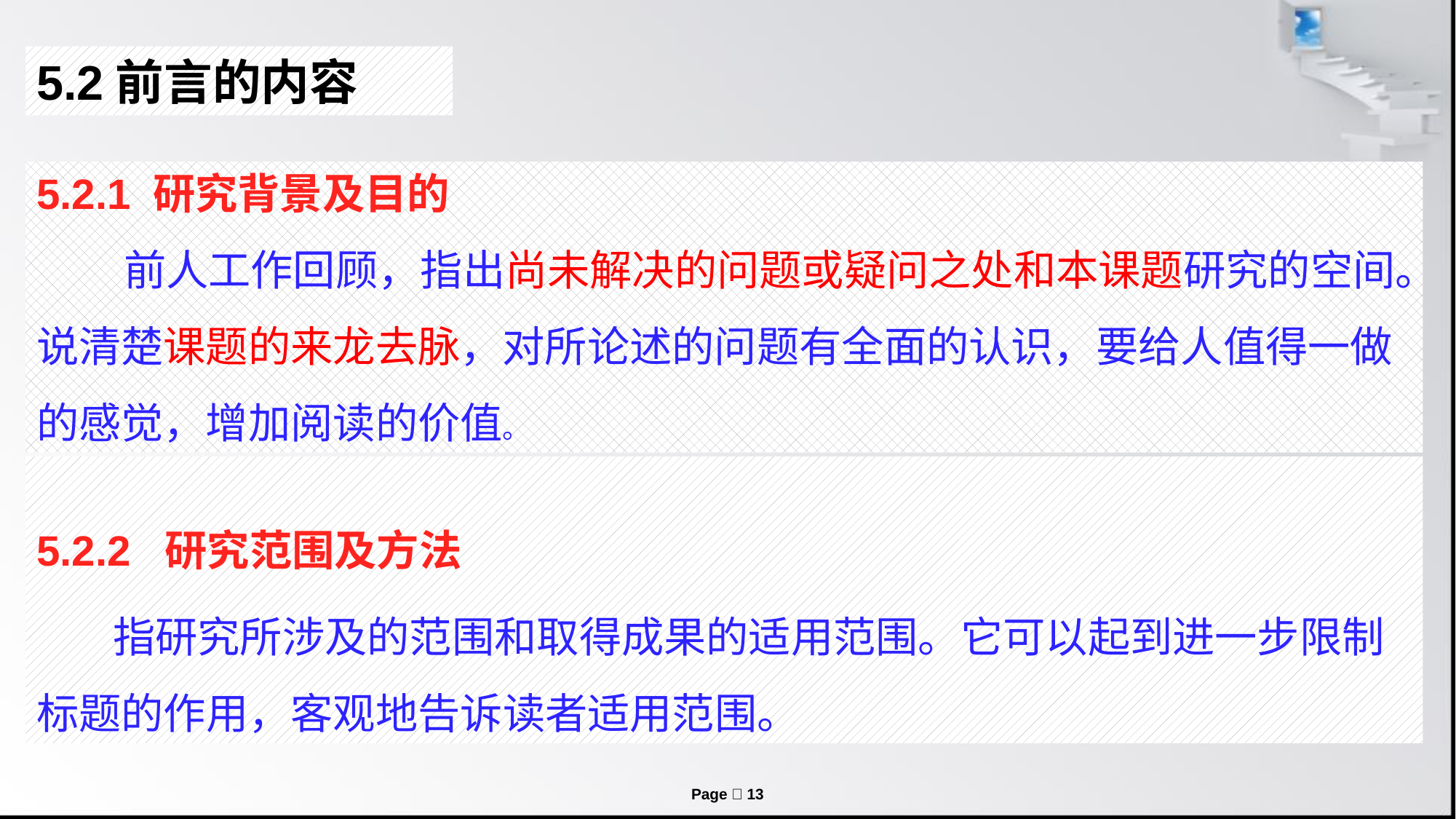

5.2前言的内容
5.2.1 研究背景及目的
        前人工作回顾，指出尚未解决的问题或疑问之处和本课题研究的空间。说清楚课题的来龙去脉，对所论述的问题有全面的认识，要给人值得一做的感觉，增加阅读的价值。

5.2.2  研究范围及方法
       指研究所涉及的范围和取得成果的适用范围。它可以起到进一步限制标题的作用，客观地告诉读者适用范围。